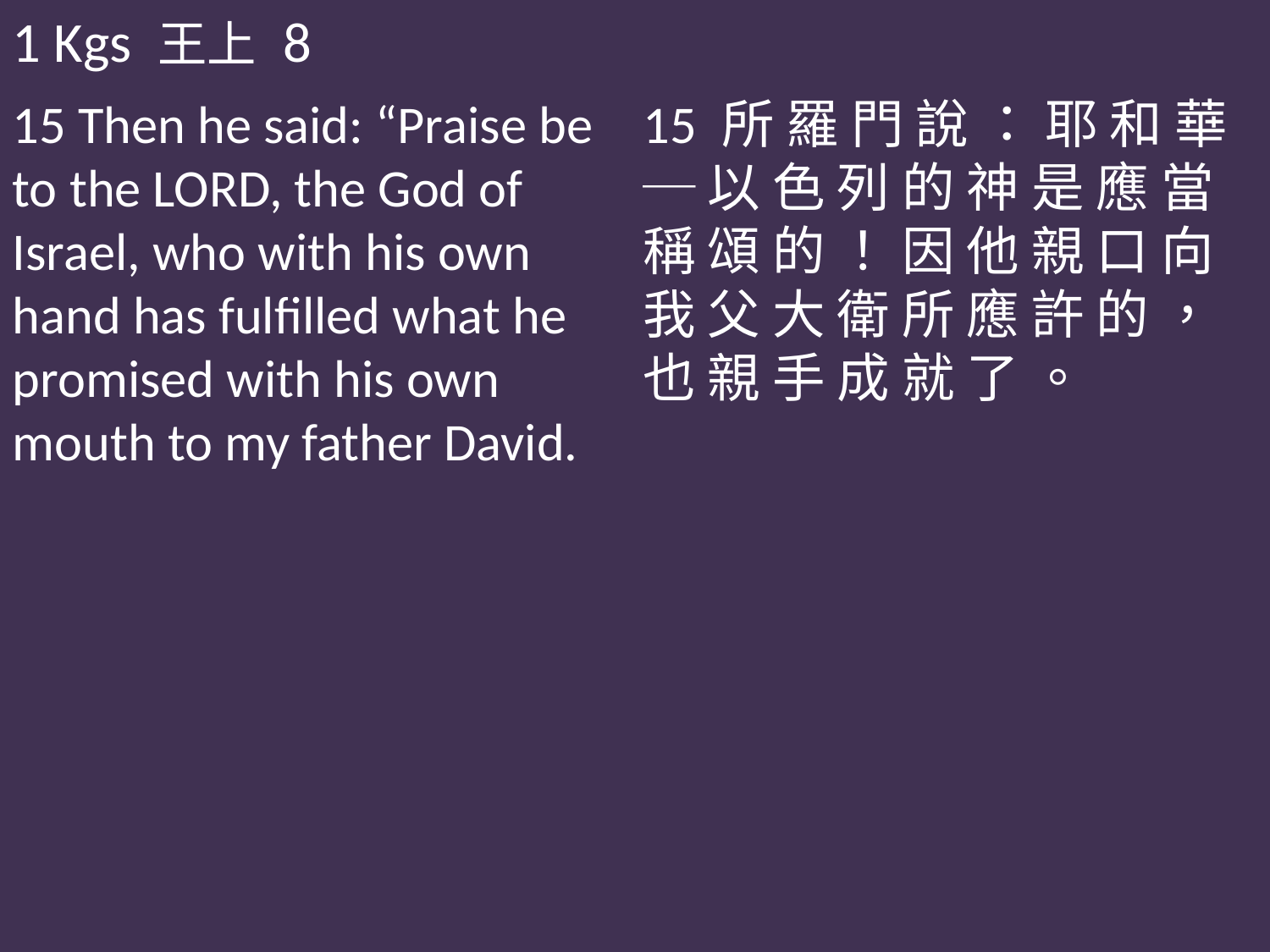

1 Kgs 王上 8
15 Then he said: “Praise be to the LORD, the God of Israel, who with his own hand has fulfilled what he promised with his own mouth to my father David.
15 所 羅 門 說 ： 耶 和 華 ─ 以 色 列 的 神 是 應 當 稱 頌 的 ！ 因 他 親 口 向 我 父 大 衛 所 應 許 的 ， 也 親 手 成 就 了 。